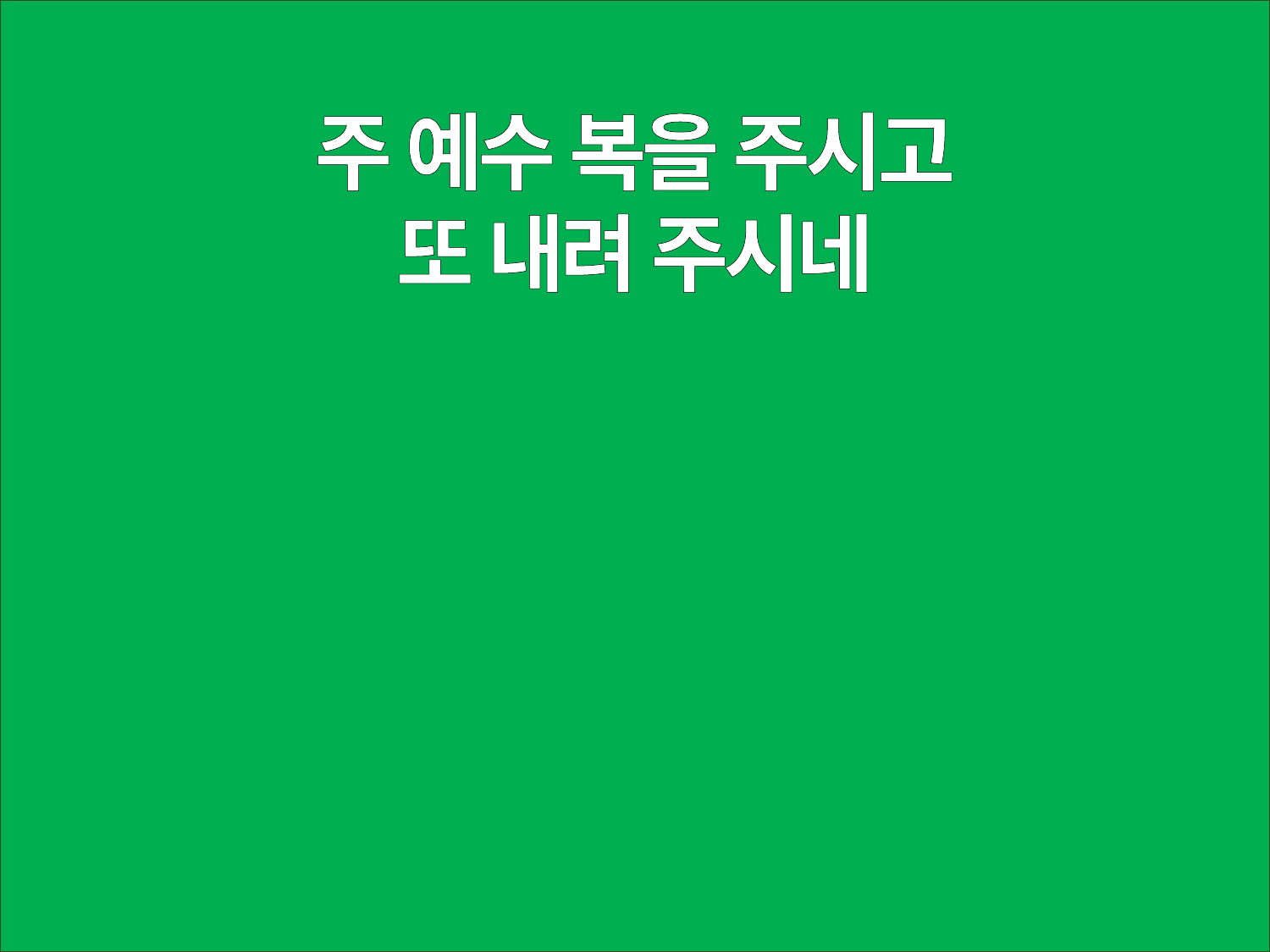

주 예수 복을 주시고
또 내려 주시네